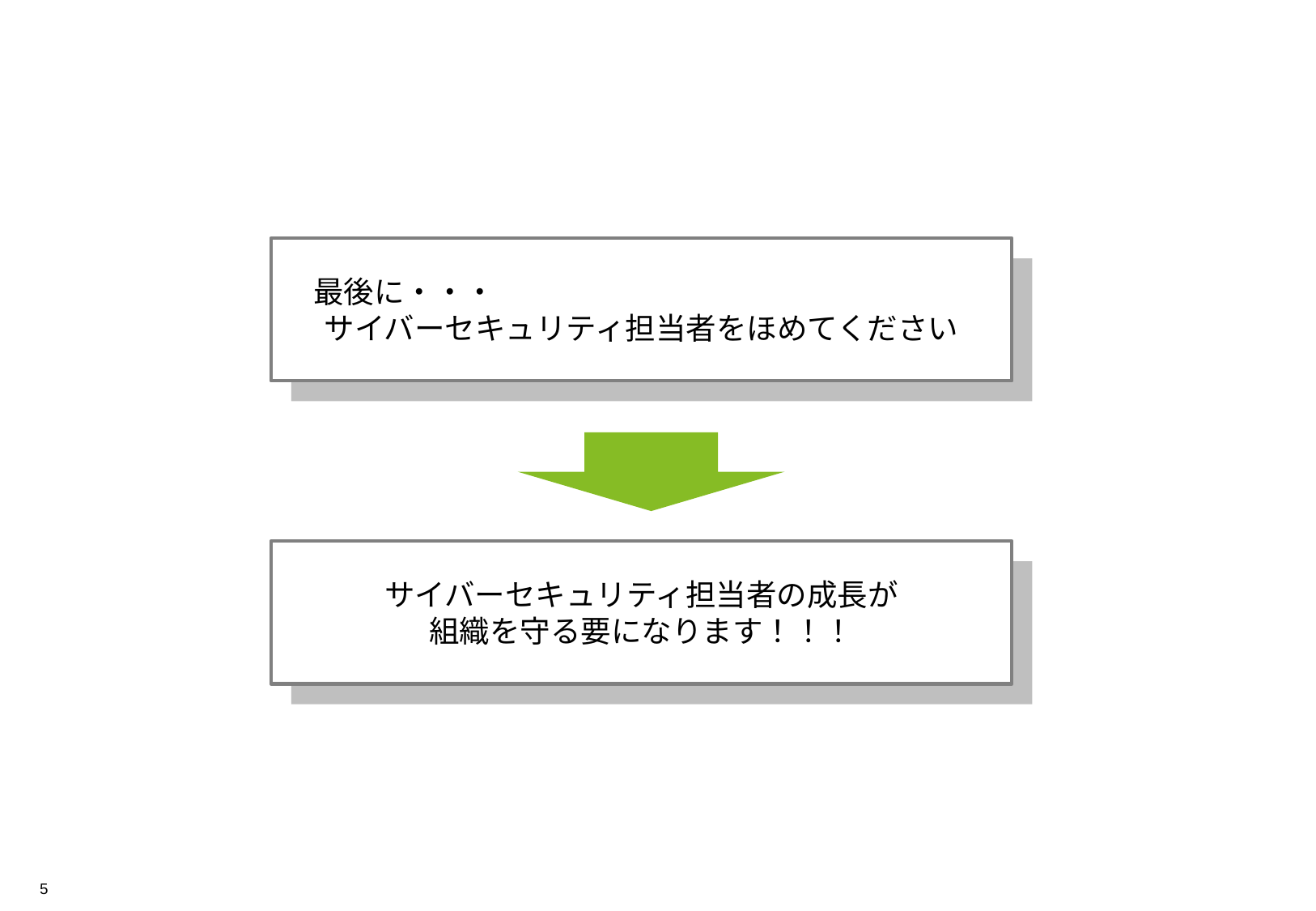

最後に・・・
サイバーセキュリティ担当者をほめてください

サイバーセキュリティ担当者の成長が
組織を守る要になります！！！

5